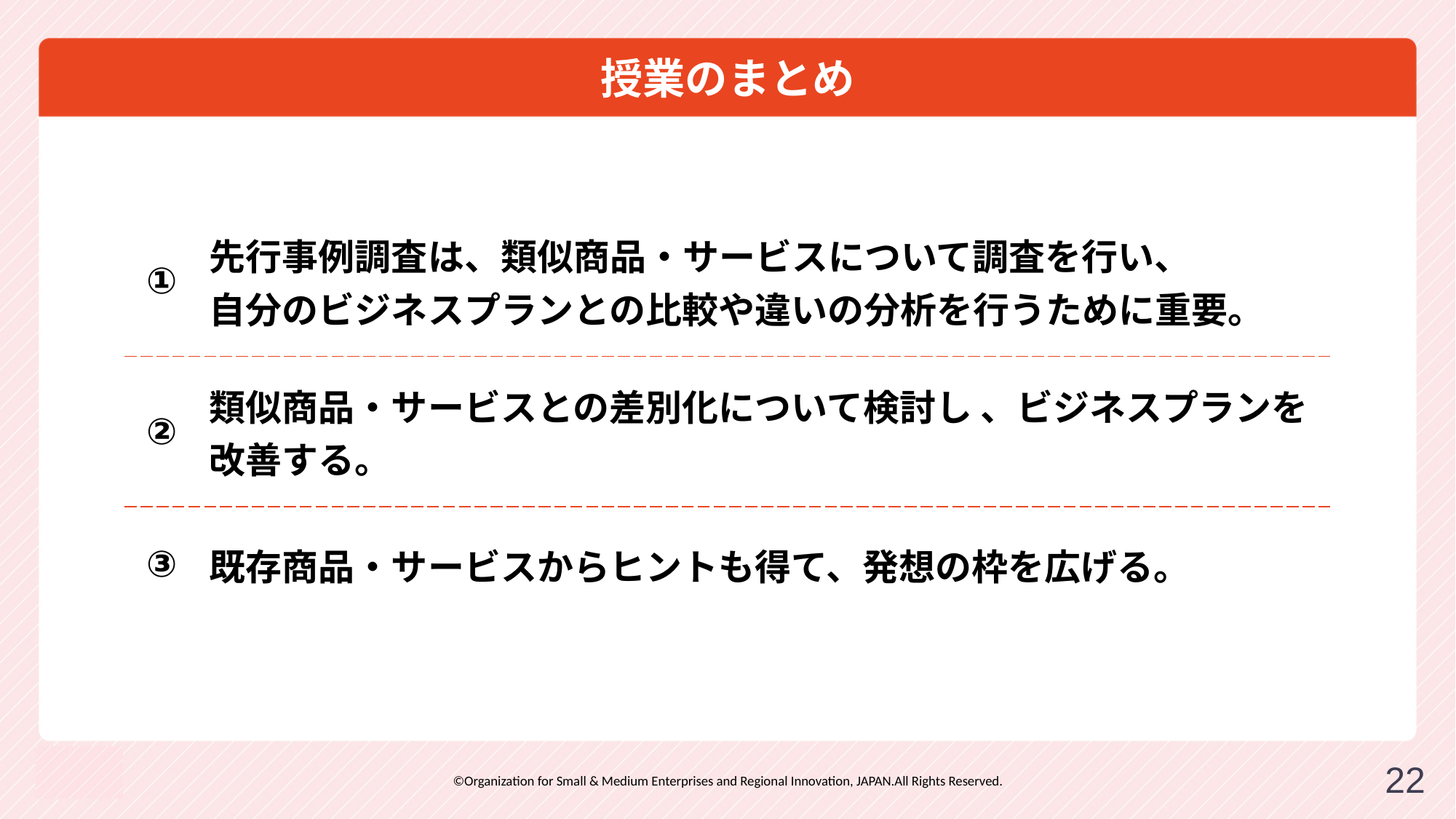

# 授業のまとめ
| ① | 先行事例調査は、類似商品・サービスについて調査を行い、 自分のビジネスプランとの比較や違いの分析を行うために重要。 |
| --- | --- |
| ② | 類似商品・サービスとの差別化について検討し 、ビジネスプランを 改善する。 |
| ③ | 既存商品・サービスからヒントも得て、発想の枠を広げる。 |